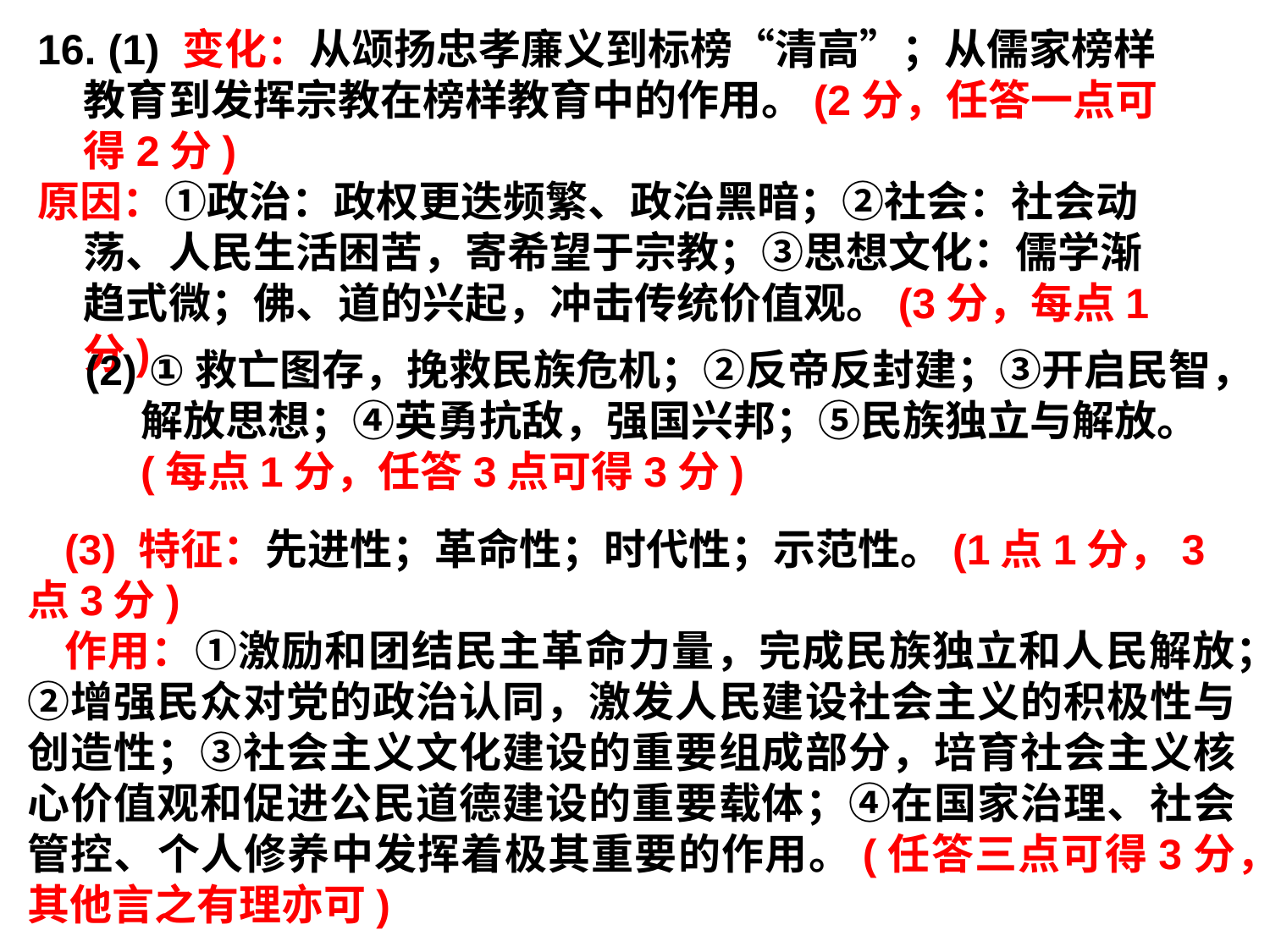

16. (1) 变化：从颂扬忠孝廉义到标榜“清高”；从儒家榜样教育到发挥宗教在榜样教育中的作用。(2分，任答一点可得2分)
原因：①政治：政权更迭频繁、政治黑暗；②社会：社会动荡、人民生活困苦，寄希望于宗教；③思想文化：儒学渐趋式微；佛、道的兴起，冲击传统价值观。(3分，每点1分)
(2) ①救亡图存，挽救民族危机；②反帝反封建；③开启民智，解放思想；④英勇抗敌，强国兴邦；⑤民族独立与解放。(每点1分，任答3点可得3分)
(3) 特征：先进性；革命性；时代性；示范性。(1点1分，3点3分)
作用：①激励和团结民主革命力量，完成民族独立和人民解放；②增强民众对党的政治认同，激发人民建设社会主义的积极性与创造性；③社会主义文化建设的重要组成部分，培育社会主义核心价值观和促进公民道德建设的重要载体；④在国家治理、社会管控、个人修养中发挥着极其重要的作用。(任答三点可得3分，其他言之有理亦可)